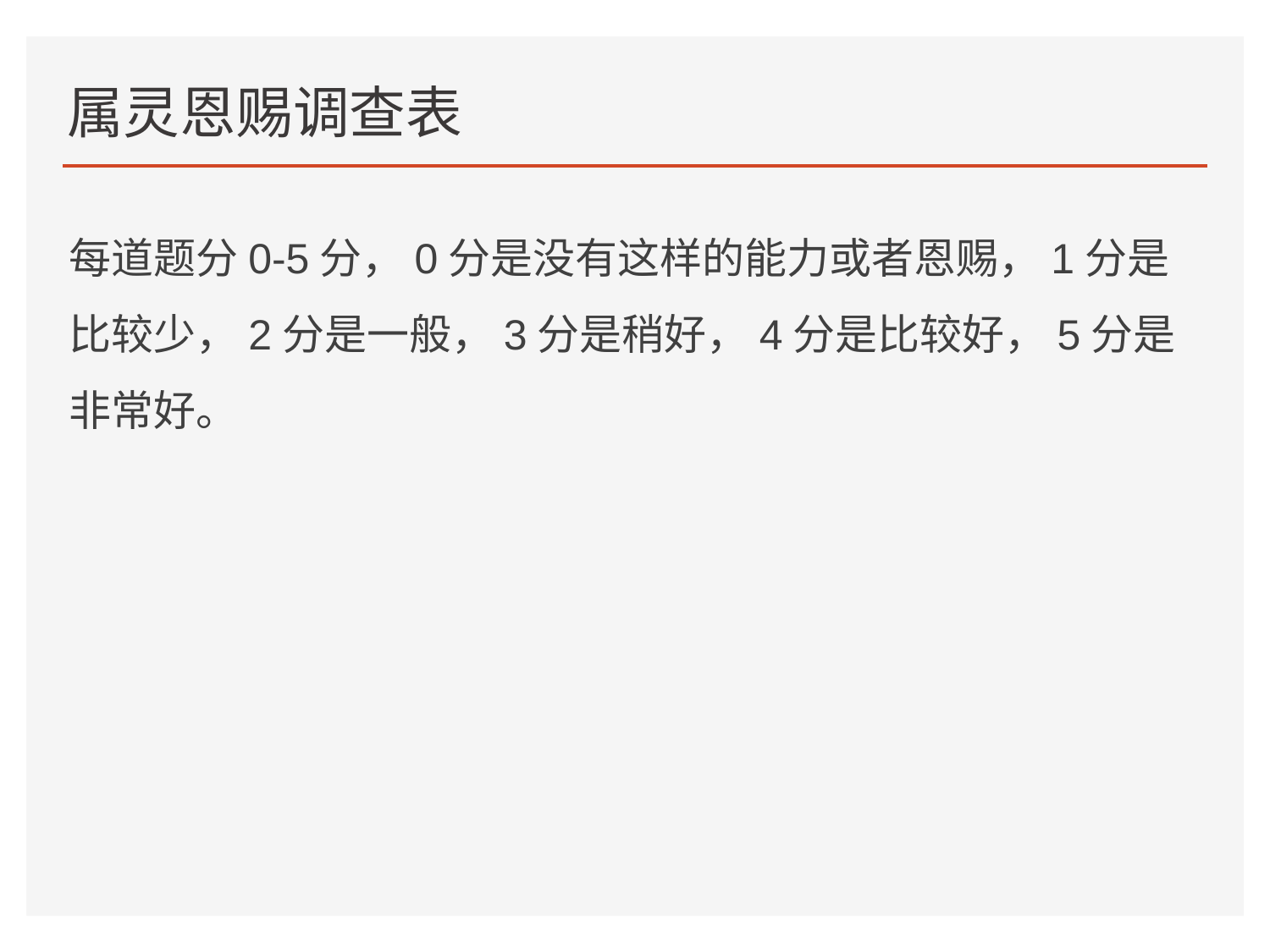

# 属灵恩赐调查表
每道题分0-5分，0分是没有这样的能力或者恩赐，1分是比较少，2分是一般，3分是稍好，4分是比较好，5分是非常好。